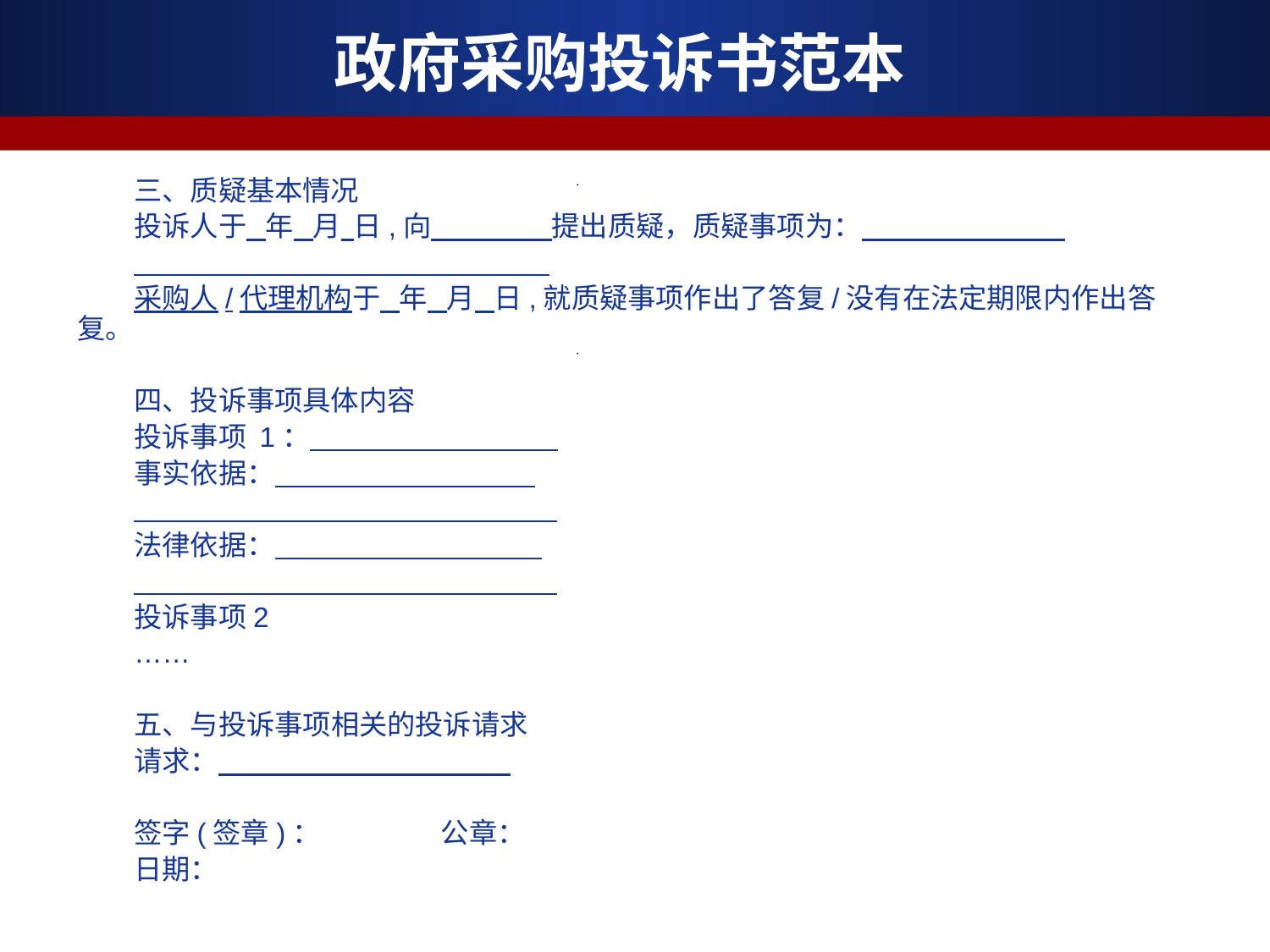

政府采购投诉书范本

三、质疑基本情况
投诉人于   年   月  日,向                   提出质疑，质疑事项为：

采购人/代理机构于   年   月   日,就质疑事项作出了答复/没有在法定期限内作出答复。

四、投诉事项具体内容
投诉事项 1：
事实依据：

法律依据：

投诉事项2
……

五、与投诉事项相关的投诉请求
请求：

签字(签章)：                   公章：
日期：